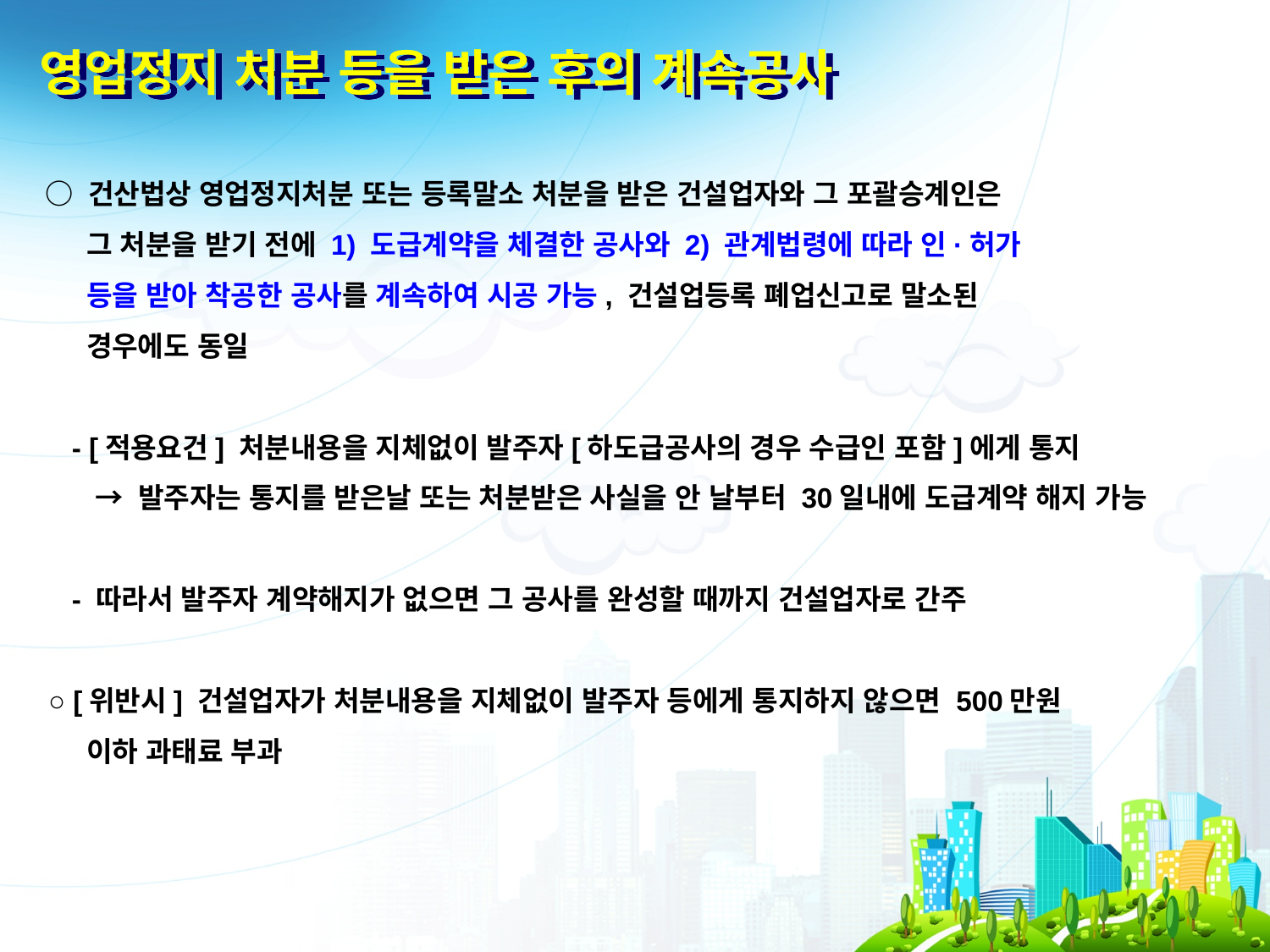

영업정지 처분 등을 받은 후의 계속공사
  ○ 건산법상 영업정지처분 또는 등록말소 처분을 받은 건설업자와 그 포괄승계인은
      그 처분을 받기 전에 1) 도급계약을 체결한 공사와 2) 관계법령에 따라 인·허가
      등을 받아 착공한 공사를 계속하여 시공 가능, 건설업등록 폐업신고로 말소된
      경우에도 동일

     - [적용요건] 처분내용을 지체없이 발주자[하도급공사의 경우 수급인 포함]에게 통지
        → 발주자는 통지를 받은날 또는 처분받은 사실을 안 날부터 30일내에 도급계약 해지 가능

     - 따라서 발주자 계약해지가 없으면 그 공사를 완성할 때까지 건설업자로 간주

  ○ [위반시] 건설업자가 처분내용을 지체없이 발주자 등에게 통지하지 않으면 500만원
      이하 과태료 부과